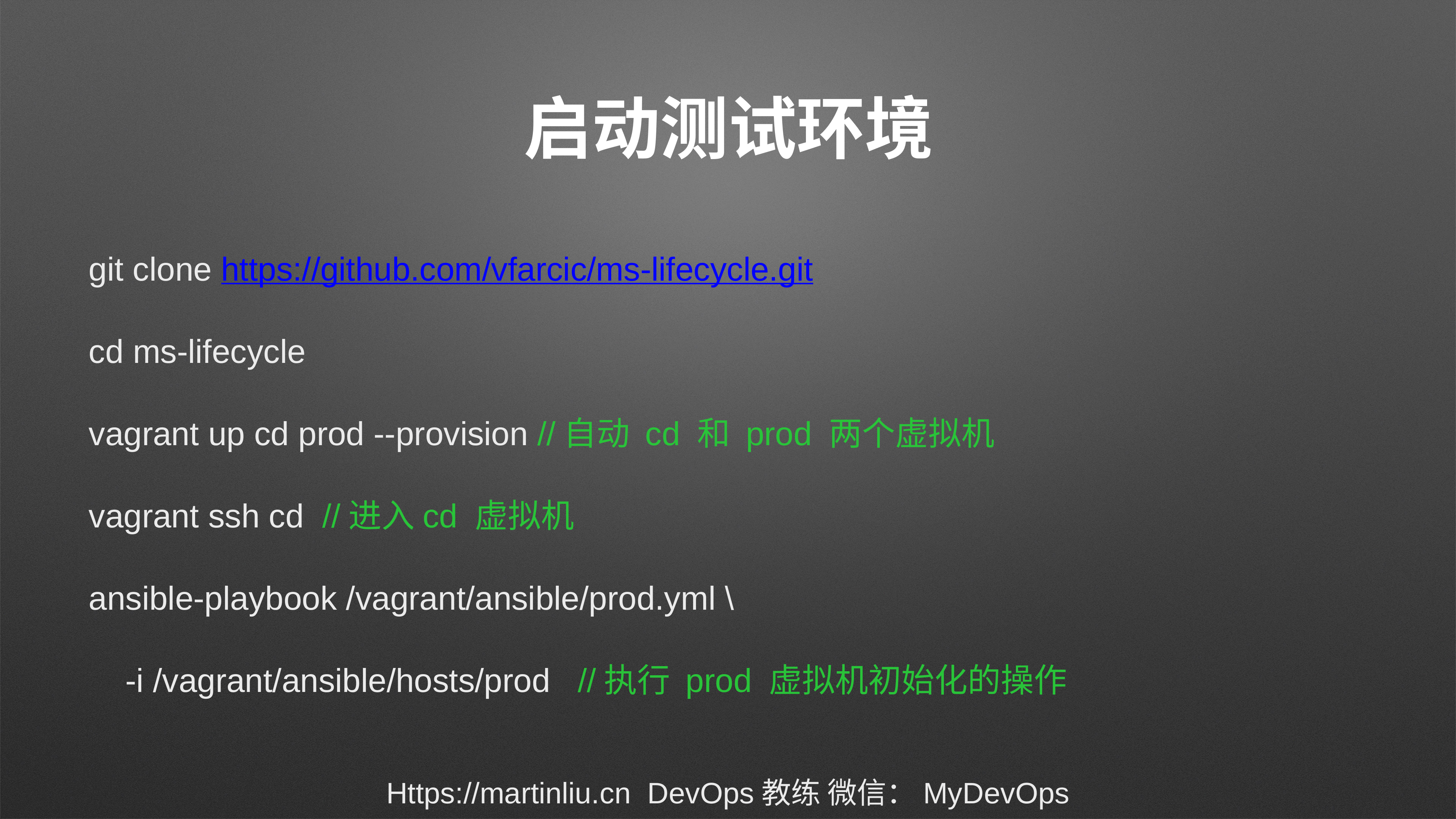

# 启动测试环境
git clone https://github.com/vfarcic/ms-lifecycle.git
cd ms-lifecycle
vagrant up cd prod --provision //自动 cd 和 prod 两个虚拟机
vagrant ssh cd  //进入cd 虚拟机
ansible-playbook /vagrant/ansible/prod.yml \
    -i /vagrant/ansible/hosts/prod   //执行 prod 虚拟机初始化的操作